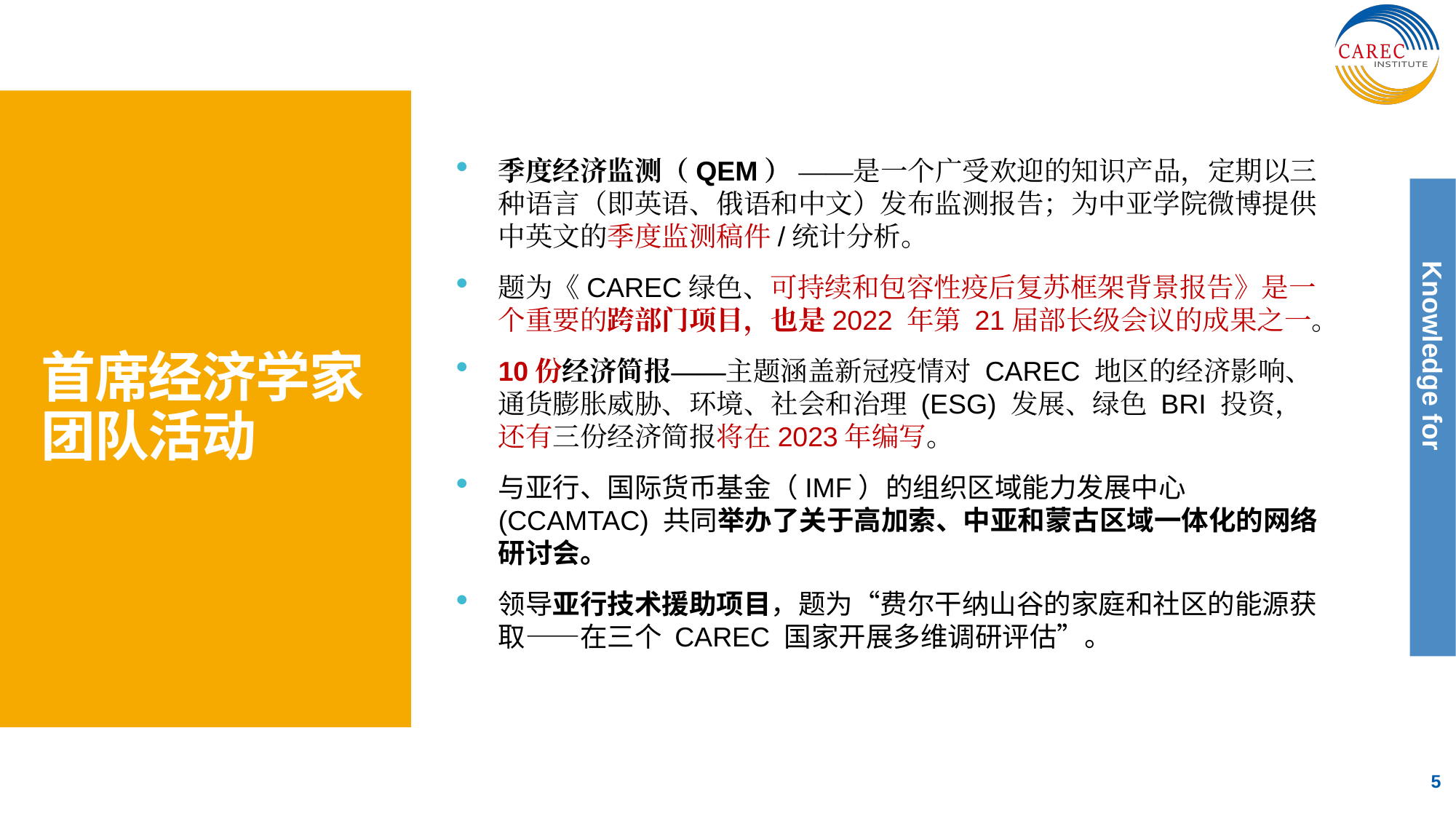

季度经济监测（QEM） ——是一个广受欢迎的知识产品，定期以三种语言（即英语、俄语和中文）发布监测报告；为中亚学院微博提供中英文的季度监测稿件/统计分析。
题为《CAREC绿色、可持续和包容性疫后复苏框架背景报告》是一个重要的跨部门项目，也是2022 年第 21届部长级会议的成果之一。
10份经济简报——主题涵盖新冠疫情对 CAREC 地区的经济影响、通货膨胀威胁、环境、社会和治理 (ESG) 发展、绿色 BRI 投资，还有三份经济简报将在2023年编写。
与亚行、国际货币基金（IMF）的组织区域能力发展中心 (CCAMTAC) 共同举办了关于高加索、中亚和蒙古区域一体化的网络研讨会。
领导亚行技术援助项目，题为“费尔干纳山谷的家庭和社区的能源获取——在三个 CAREC 国家开展多维调研评估”。
# 首席经济学家团队活动
5